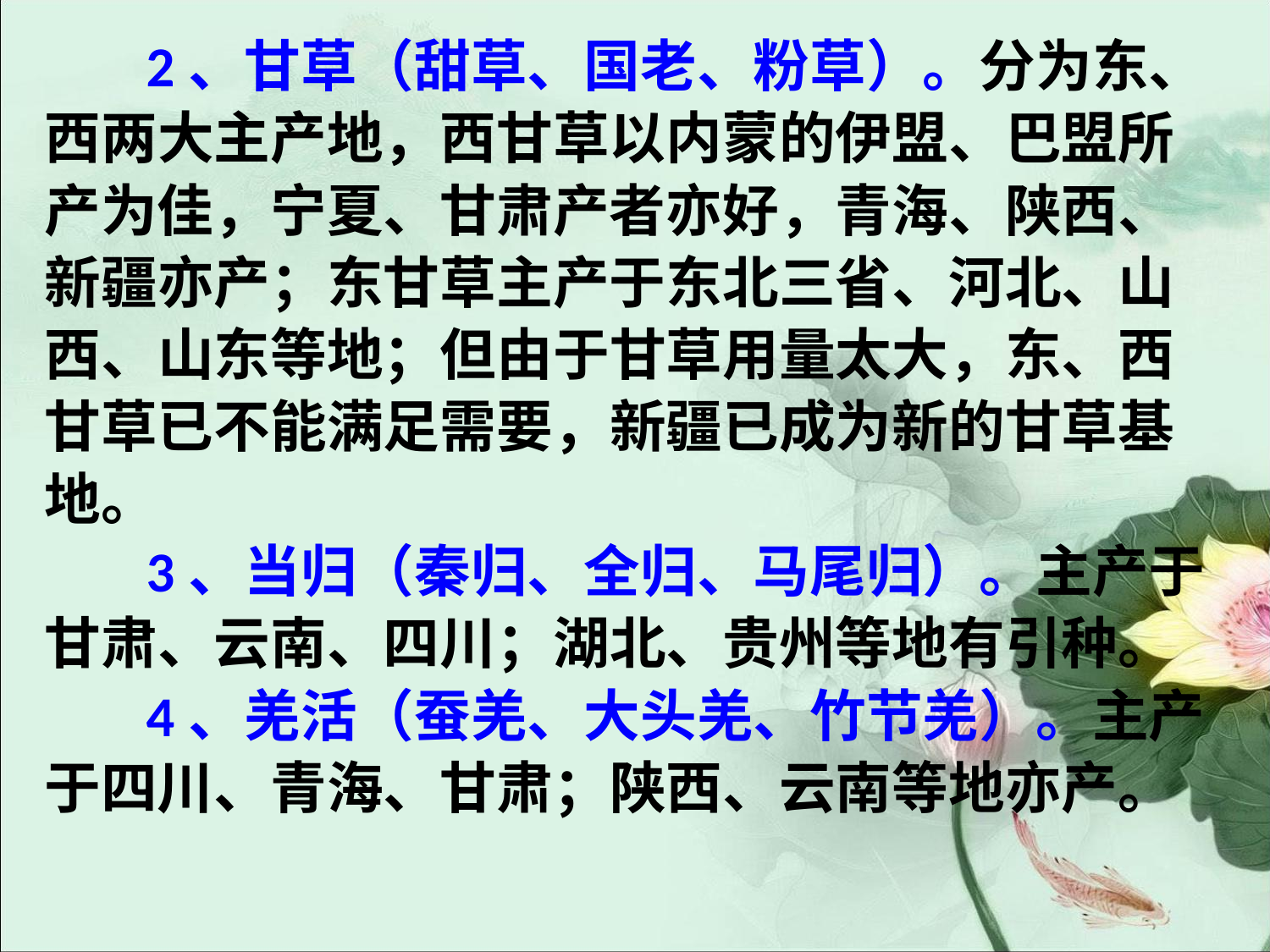

#
        2、甘草（甜草、国老、粉草）。分为东、
西两大主产地，西甘草以内蒙的伊盟、巴盟所
产为佳，宁夏、甘肃产者亦好，青海、陕西、
新疆亦产；东甘草主产于东北三省、河北、山
西、山东等地；但由于甘草用量太大，东、西
甘草已不能满足需要，新疆已成为新的甘草基
地。
        3、当归（秦归、全归、马尾归）。主产于
甘肃、云南、四川；湖北、贵州等地有引种。
        4、羌活（蚕羌、大头羌、竹节羌）。主产
于四川、青海、甘肃；陕西、云南等地亦产。